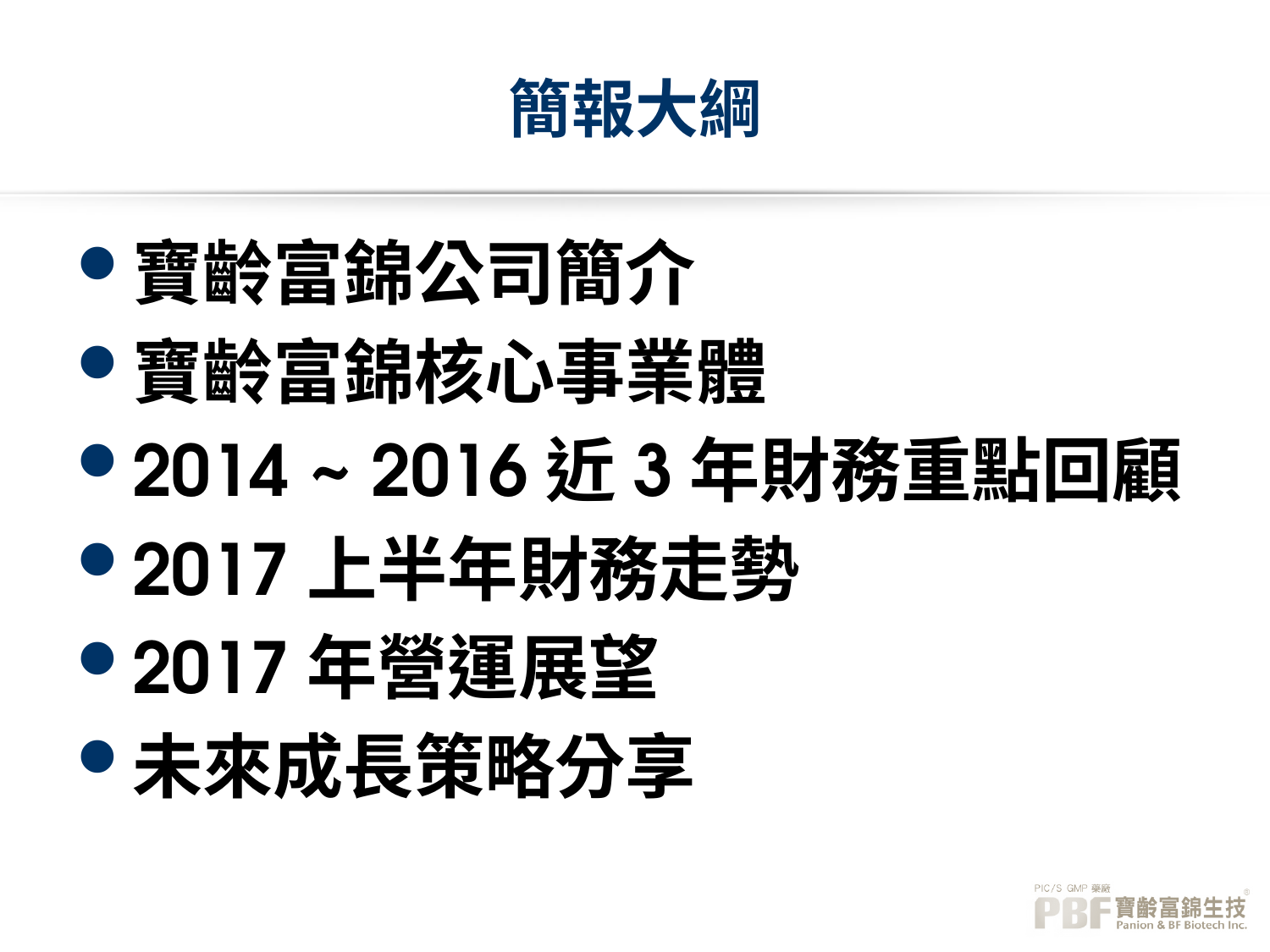

# 簡報大綱
寶齡富錦公司簡介
寶齡富錦核心事業體
2014 ~ 2016近3年財務重點回顧
2017上半年財務走勢
2017年營運展望
未來成長策略分享